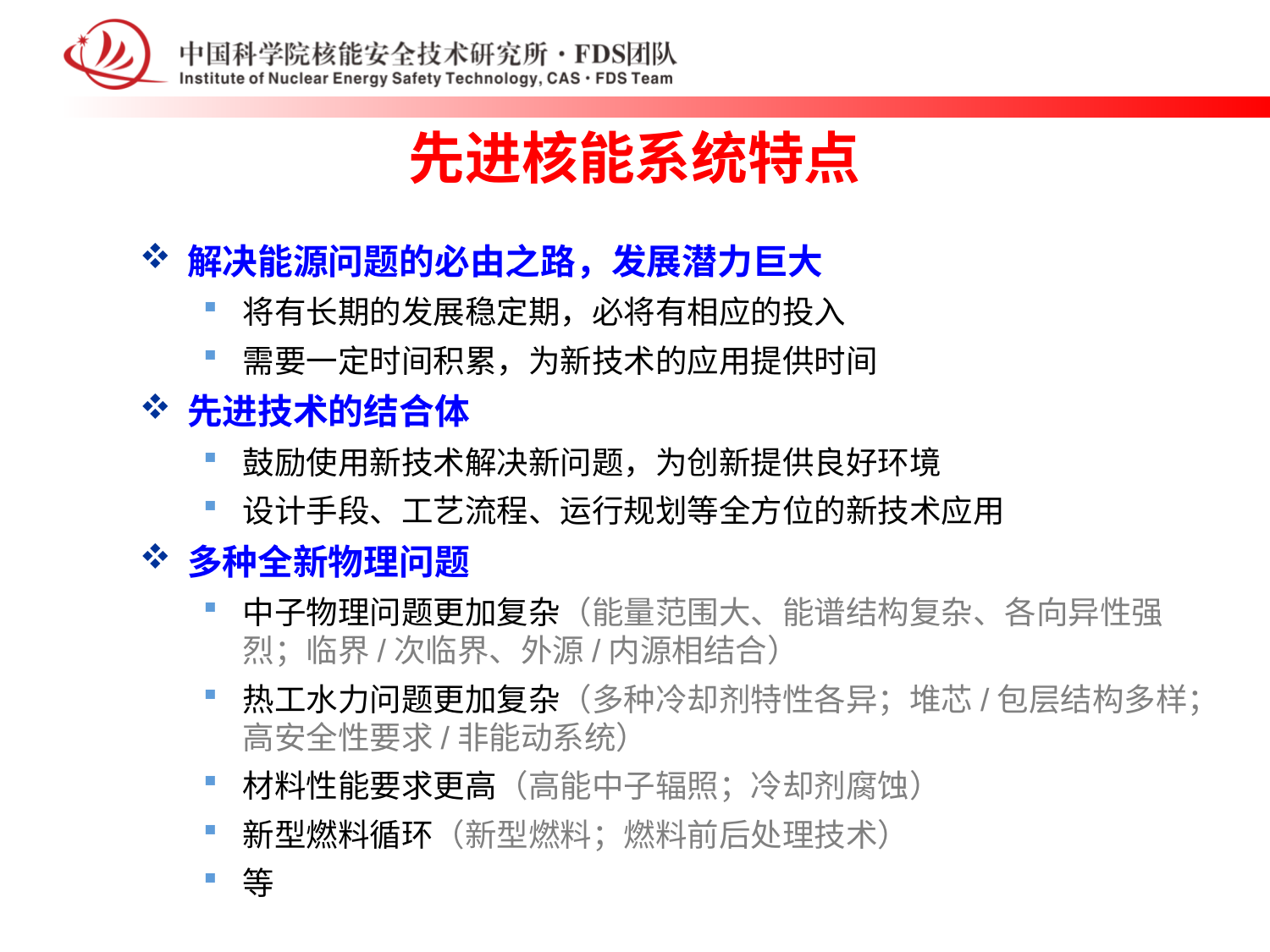

# 先进核能系统特点
解决能源问题的必由之路，发展潜力巨大
将有长期的发展稳定期，必将有相应的投入
需要一定时间积累，为新技术的应用提供时间
先进技术的结合体
鼓励使用新技术解决新问题，为创新提供良好环境
设计手段、工艺流程、运行规划等全方位的新技术应用
多种全新物理问题
中子物理问题更加复杂（能量范围大、能谱结构复杂、各向异性强烈；临界/次临界、外源/内源相结合）
热工水力问题更加复杂（多种冷却剂特性各异；堆芯/包层结构多样；高安全性要求/非能动系统）
材料性能要求更高（高能中子辐照；冷却剂腐蚀）
新型燃料循环（新型燃料；燃料前后处理技术）
等